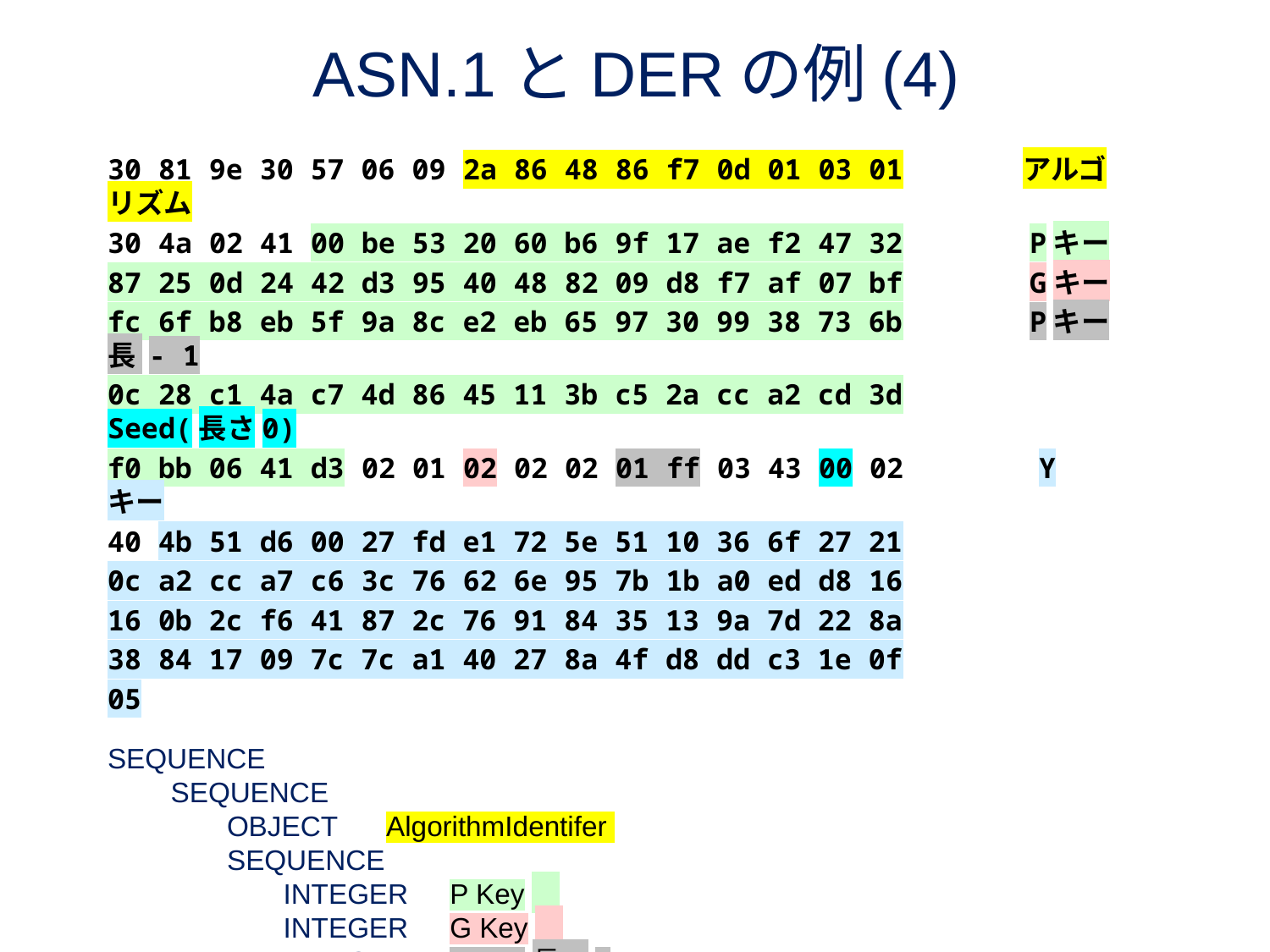

# ASN.1とDERの例(4)
柴田君へここの段部部分の内容は次のページをみてください．
30 81 9e 30 57 06 09 2a 86 48 86 f7 0d 01 03 01　　　　アルゴリズム
30 4a 02 41 00 be 53 20 60 b6 9f 17 ae f2 47 32　　　　Pキー
87 25 0d 24 42 d3 95 40 48 82 09 d8 f7 af 07 bf　　　　Gキー
fc 6f b8 eb 5f 9a 8c e2 eb 65 97 30 99 38 73 6b　　　　Pキー長 - 1
0c 28 c1 4a c7 4d 86 45 11 3b c5 2a cc a2 cd 3d        Seed(長さ0)
f0 bb 06 41 d3 02 01 02 02 02 01 ff 03 43 00 02        Yキー
40 4b 51 d6 00 27 fd e1 72 5e 51 10 36 6f 27 21
0c a2 cc a7 c6 3c 76 62 6e 95 7b 1b a0 ed d8 16
16 0b 2c f6 41 87 2c 76 91 84 35 13 9a 7d 22 8a
38 84 17 09 7c 7c a1 40 27 8a 4f d8 dd c3 1e 0f
05

SEQUENCE
　　SEQUENCE
　　　　OBJECT　 AlgorithmIdentifer
　　　　SEQUENCE
　　　　　　INTEGER　P Key
　　　　　　INTEGER　G Key
　　　　　　INTEGER　PKEY長 – 1
　　BIT STRING　subjectPublicKey　（seed + Y Key)